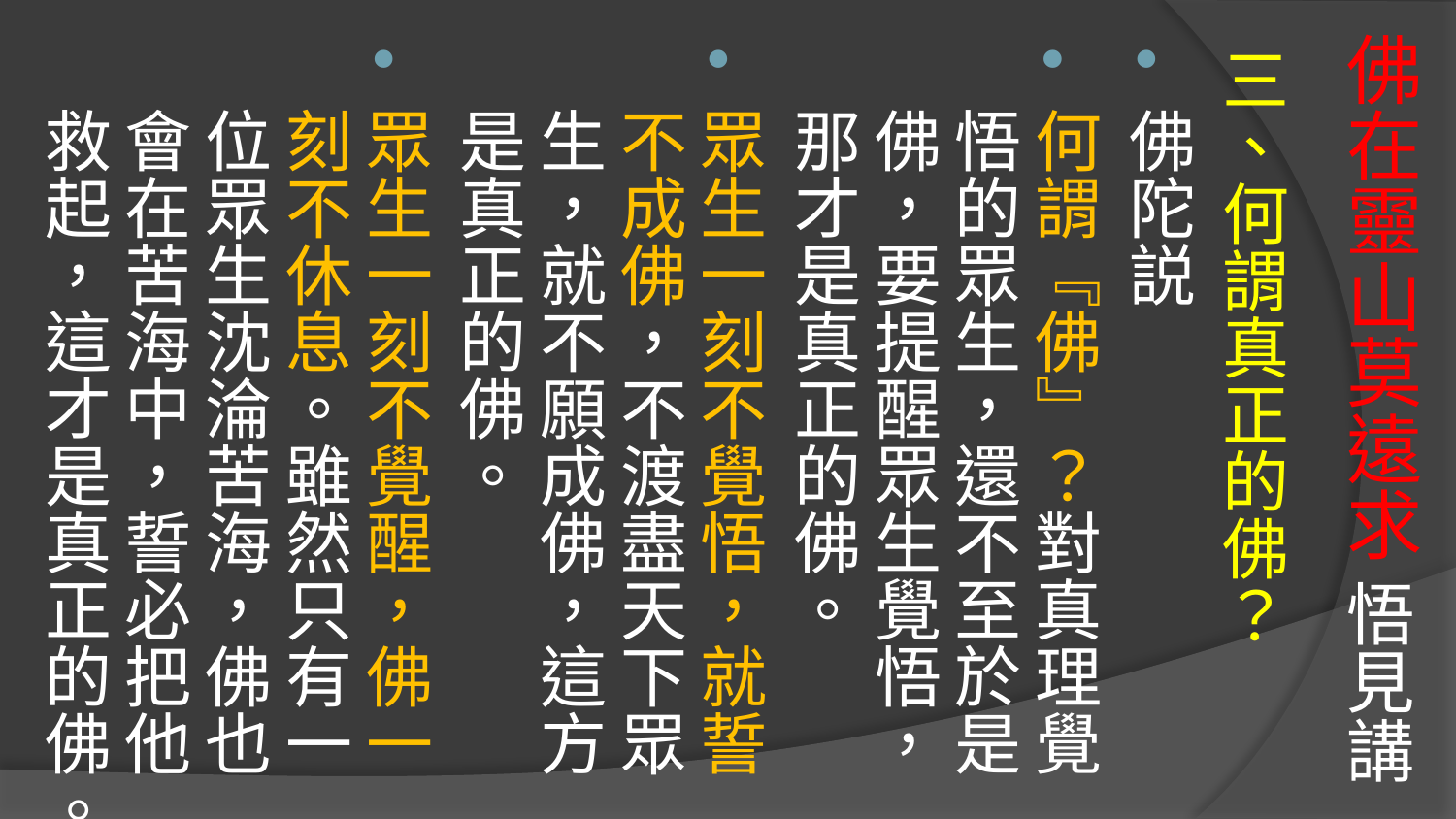

# 佛在靈山莫遠求 悟見講
三、何謂真正的佛？
佛陀説
何謂『佛』？對真理覺悟的眾生，還不至於是佛，要提醒眾生覺悟，那才是真正的佛。
眾生一刻不覺悟，就誓不成佛，不渡盡天下眾生，就不願成佛，這方是真正的佛。
眾生一刻不覺醒，佛一刻不休息。雖然只有一位眾生沈淪苦海，佛也會在苦海中，誓必把他救起，這才是真正的佛。